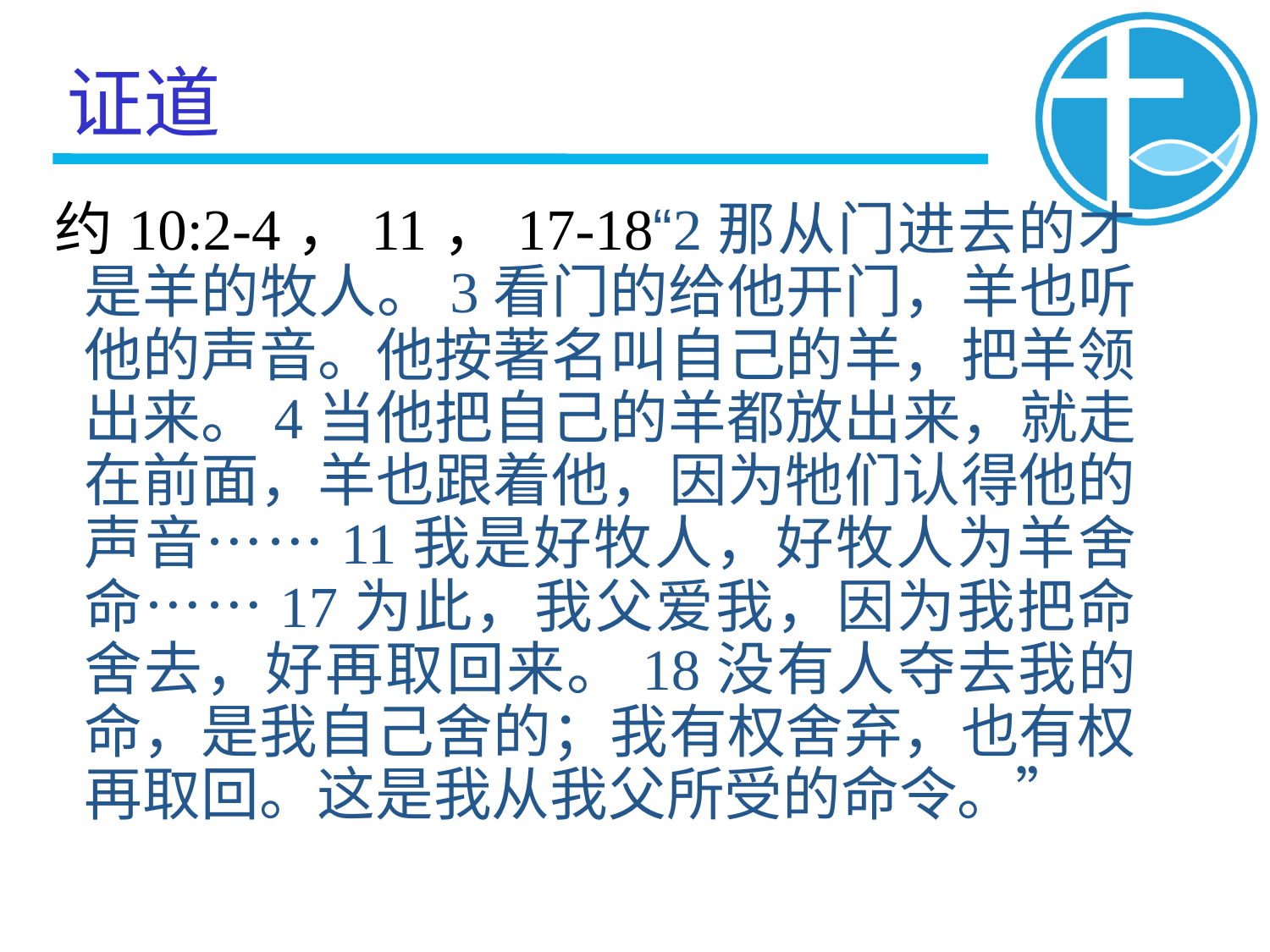

证道

# 约10:2-4，11，17-18“2那从门进去的才是羊的牧人。3看门的给他开门，羊也听他的声音。他按著名叫自己的羊，把羊领出来。4当他把自己的羊都放出来，就走在前面，羊也跟着他，因为牠们认得他的声音……11我是好牧人，好牧人为羊舍命……17为此，我父爱我，因为我把命舍去，好再取回来。18没有人夺去我的命，是我自己舍的；我有权舍弃，也有权再取回。这是我从我父所受的命令。”